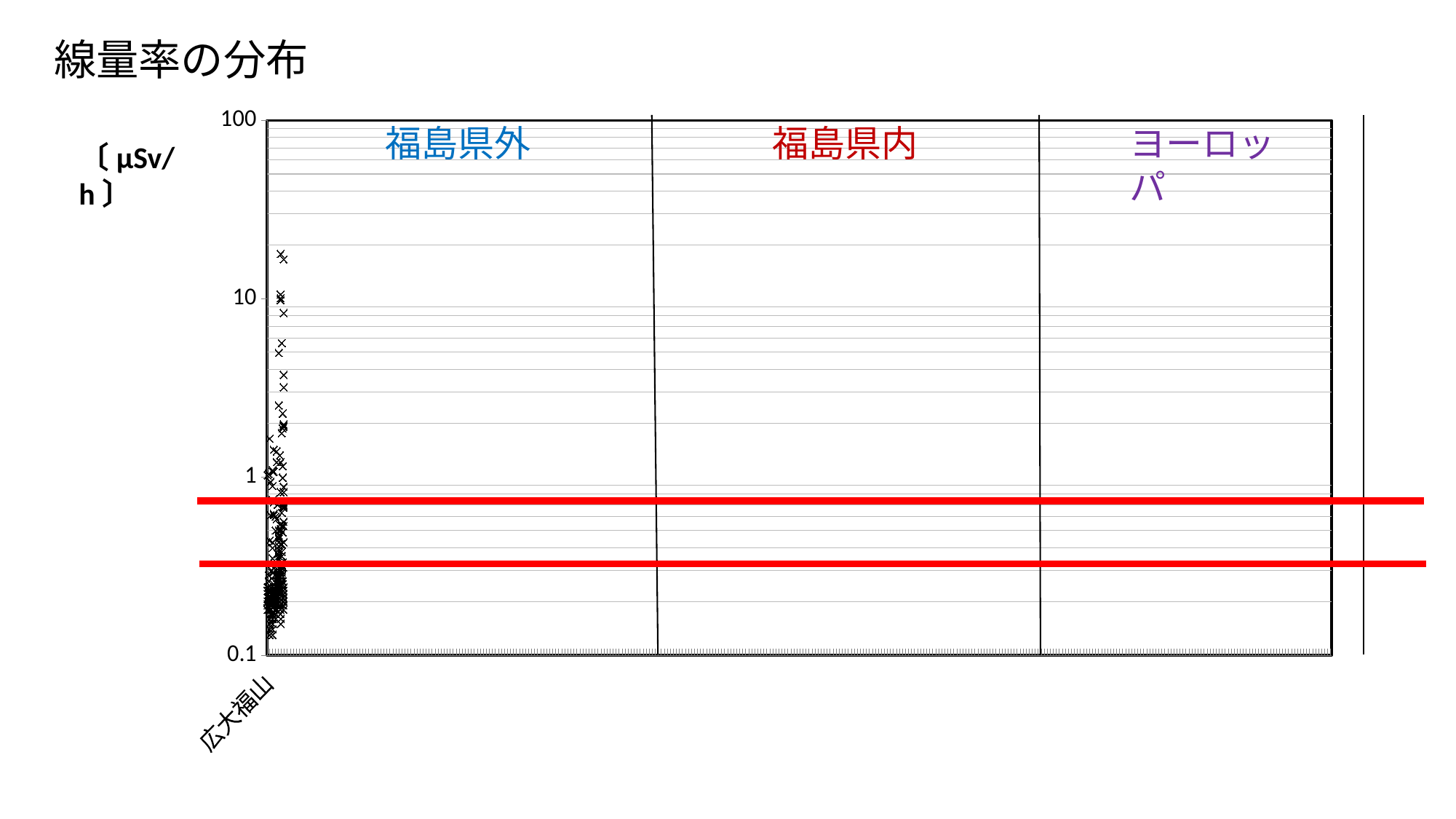

# 線量率の分布

### Chart

| Category | 箱の境界1 | 中央線 | 箱の境界2 | 上側外れ値 |
|---|---|---|---|---|
| 広大福山 | 0.07 | 0.02 | 0.02 | 1.02 |
| 灘 | 0.06 | 0.02 | 0.03 | 0.24 |
| 奈良学園 | 0.05 | 0.01 | 0.02 | 0.23 |
| 多治見北 | 0.06 | 0.02 | 0.02 | 0.21 |
| 恵那 | 0.07 | 0.02 | 0.03 | 0.21 |
| 神大附属 | 0.05 | 0.01 | 0.02 | 0.21 |
| 安積 | 0.07 | 0.02 | 0.03 | 0.21 |
| 磐城 | 0.06 | 0.02 | 0.02 | 0.2 |
| 会津学鳳 | 0.05 | 0.02 | 0.02 | 0.2 |
| 田村 | 0.07 | 0.02 | 0.02 | 0.2 |
| 安達 | 0.07 | 0.03 | 0.04 | 0.2 |
| 福島 | 0.06 | 0.03 | 0.03 | 0.2 |
| Poitiers | 0.06 | 0.03 | 0.02 | 0.2 |
| Boulogne | 0.04 | 0.02 | 0.02 | 0.19 |
| Batista | 0.09 | 0.02 | 0.04 | 0.19 |
| Belarus | 0.06 | 0.03 | 0.02 | 0.19 |
| Poland | 0.05 | 0.03 | 0.02 | 0.19 |
福島県内
ヨーロッパ
福島県外
〔µSv/h〕